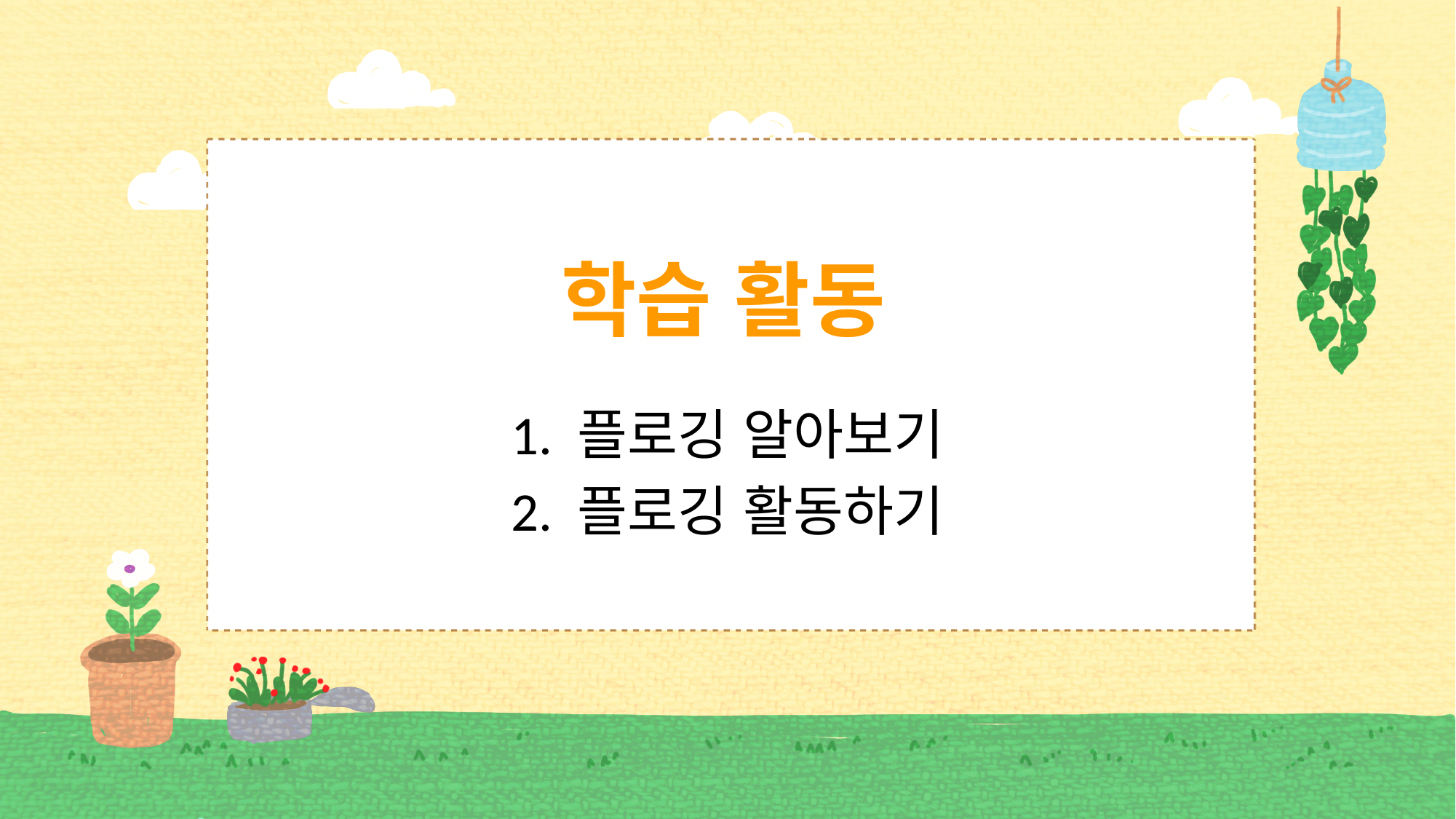

학습 활동

1. 플로깅 알아보기
2. 플로깅 활동하기